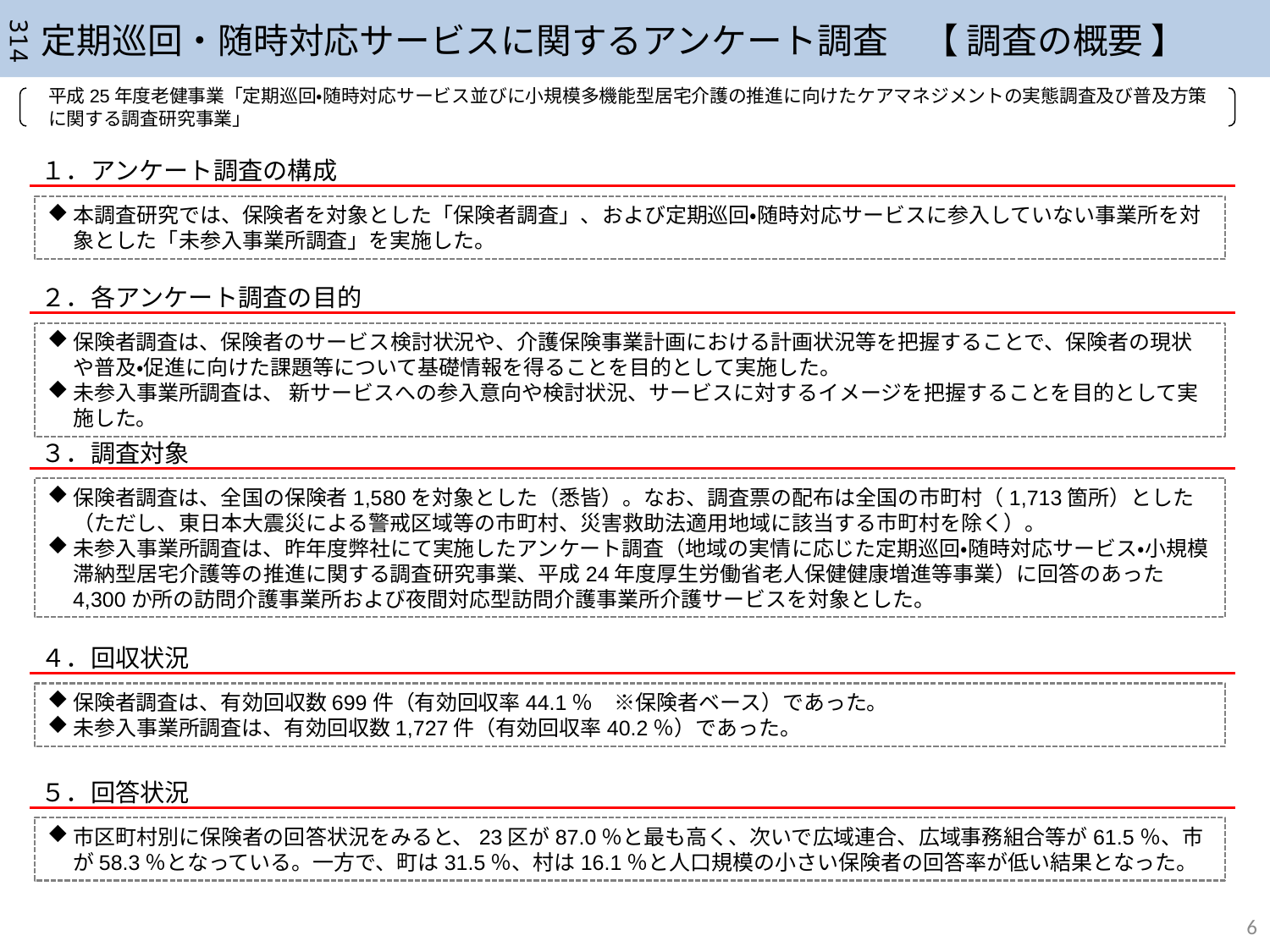

# 定期巡回・随時対応サービスに関するアンケート調査　【 調査の概要 】
314
平成25年度老健事業「定期巡回・随時対応サービス並びに小規模多機能型居宅介護の推進に向けたケアマネジメントの実態調査及び普及方策に関する調査研究事業」

１．アンケート調査の構成
本調査研究では、保険者を対象とした「保険者調査」、および定期巡回・随時対応サービスに参入していない事業所を対象とした「未参入事業所調査」を実施した。
２．各アンケート調査の目的
保険者調査は、保険者のサービス検討状況や、介護保険事業計画における計画状況等を把握することで、保険者の現状や普及・促進に向けた課題等について基礎情報を得ることを目的として実施した。
未参入事業所調査は、 新サービスへの参入意向や検討状況、サービスに対するイメージを把握することを目的として実施した。
３．調査対象
保険者調査は、全国の保険者1,580を対象とした（悉皆）。なお、調査票の配布は全国の市町村（1,713箇所）とした（ただし、東日本大震災による警戒区域等の市町村、災害救助法適用地域に該当する市町村を除く）。
未参入事業所調査は、昨年度弊社にて実施したアンケート調査（地域の実情に応じた定期巡回・随時対応サービス・小規模滞納型居宅介護等の推進に関する調査研究事業、平成24年度厚生労働省老人保健健康増進等事業）に回答のあった4,300か所の訪問介護事業所および夜間対応型訪問介護事業所介護サービスを対象とした。
４．回収状況
保険者調査は、有効回収数699件（有効回収率44.1％　※保険者ベース）であった。
未参入事業所調査は、有効回収数1,727件（有効回収率40.2％）であった。
５．回答状況
市区町村別に保険者の回答状況をみると、23区が87.0％と最も高く、次いで広域連合、広域事務組合等が61.5％、市が58.3％となっている。一方で、町は31.5％、村は16.1％と人口規模の小さい保険者の回答率が低い結果となった。
6